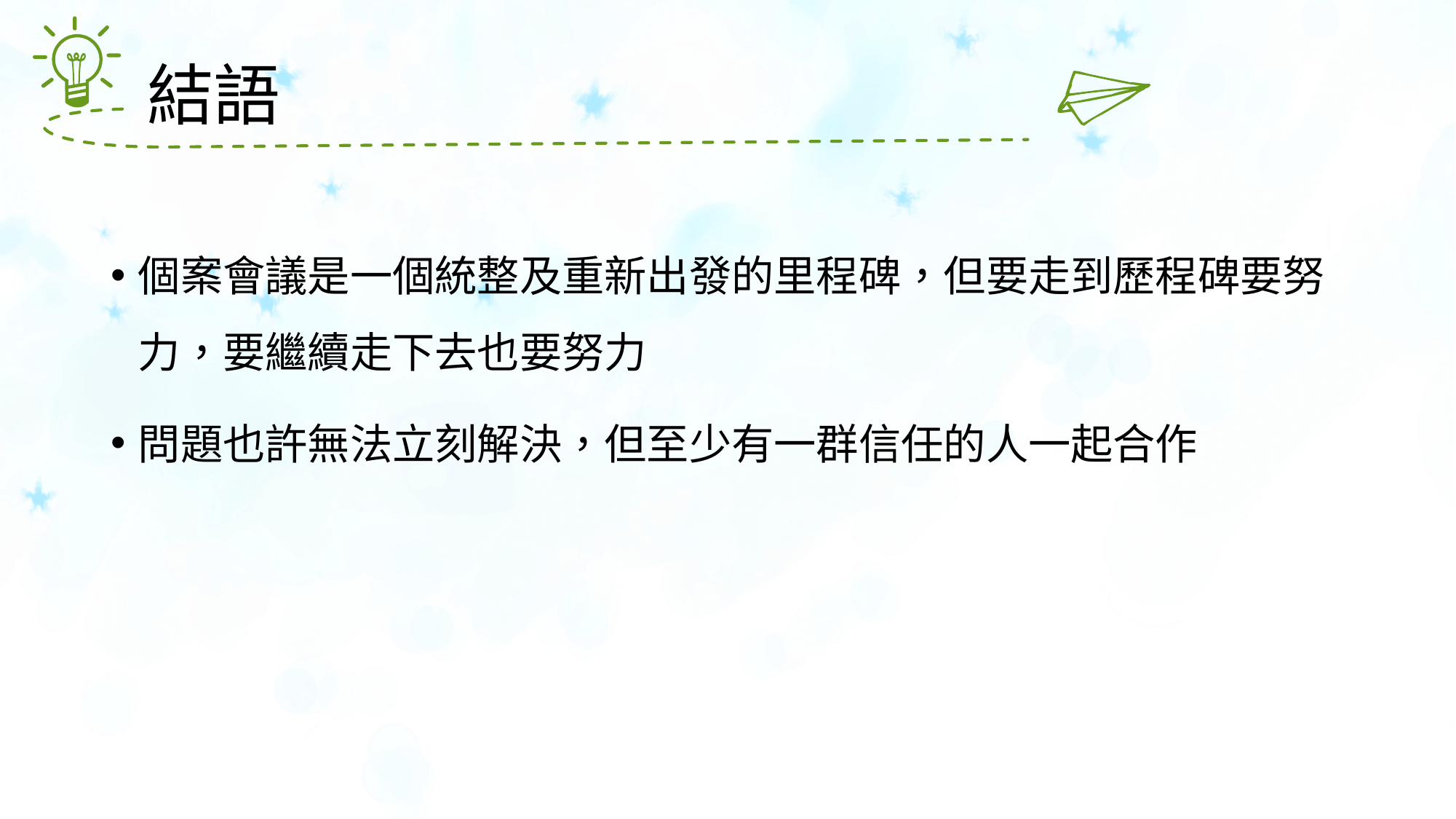

# 結語
個案會議是一個統整及重新出發的里程碑，但要走到歷程碑要努力，要繼續走下去也要努力
問題也許無法立刻解決，但至少有一群信任的人一起合作